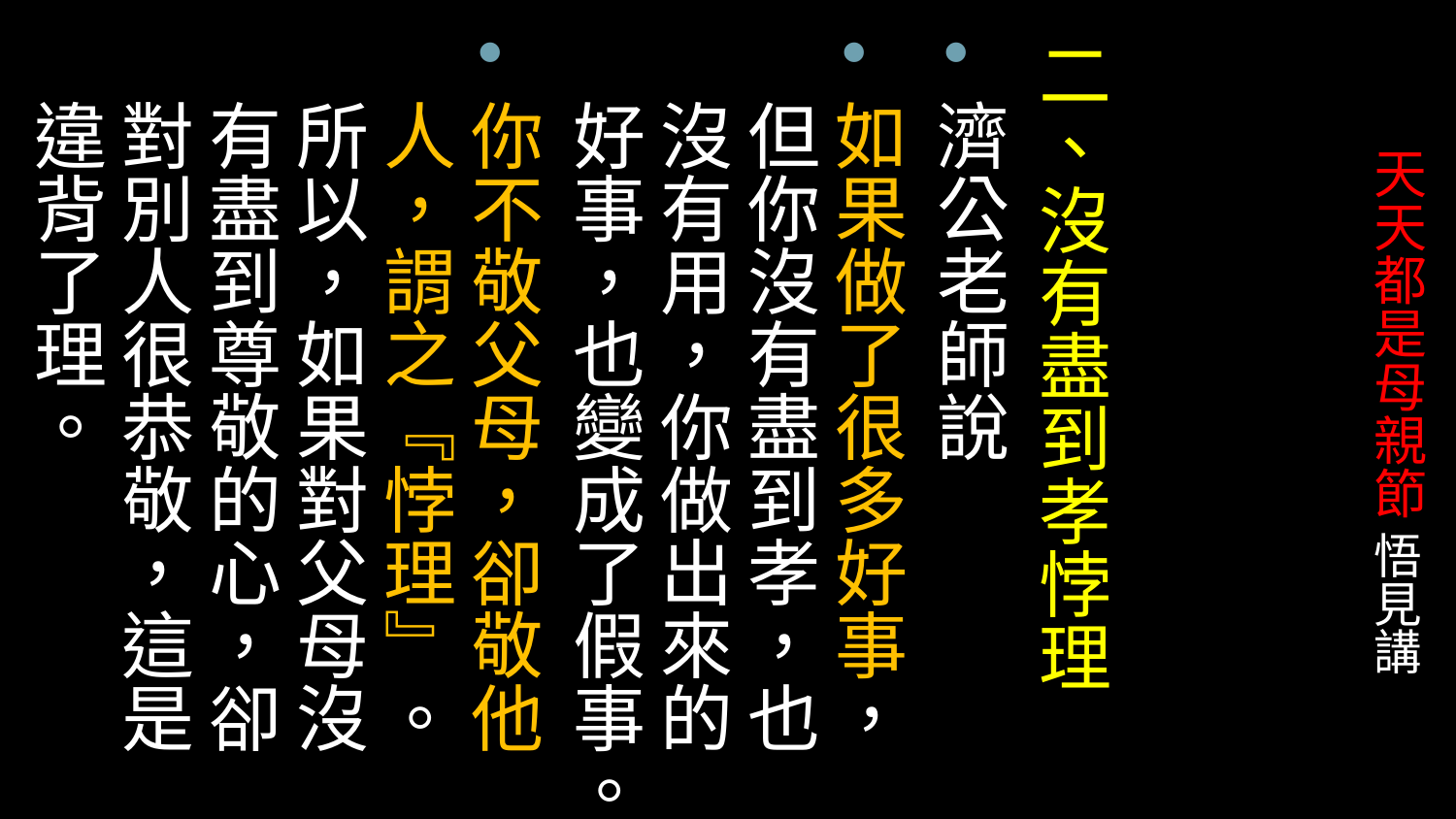

二、沒有盡到孝悖理
濟公老師說
如果做了很多好事，但你沒有盡到孝，也沒有用，你做出來的好事，也變成了假事。
你不敬父母，卻敬他人，謂之『悖理』。所以，如果對父母沒有盡到尊敬的心，卻對別人很恭敬，這是違背了理。
# 天天都是母親節 悟見講